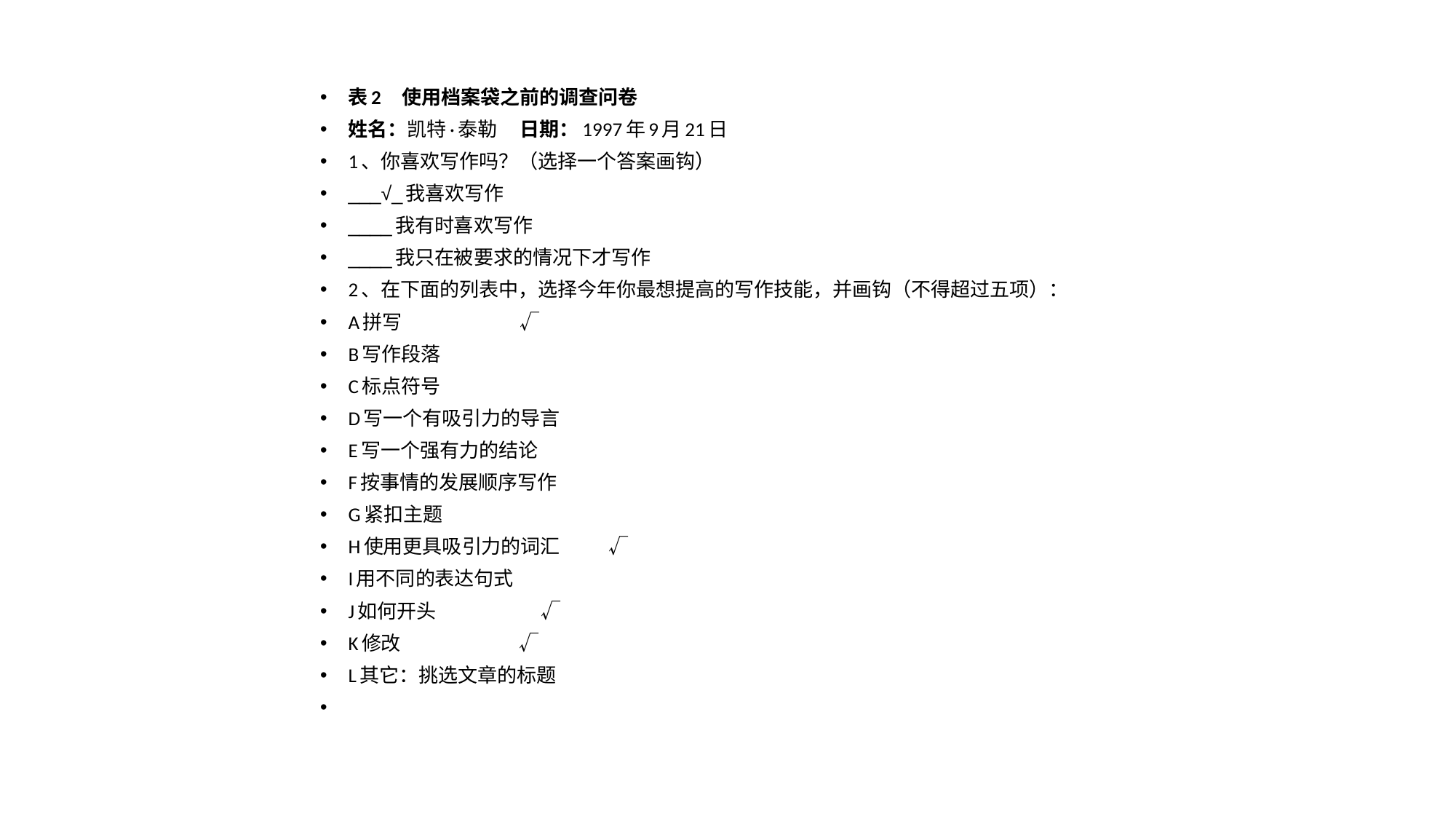

表2    使用档案袋之前的调查问卷
姓名：凯特·泰勒     日期：1997年9月21日
1、你喜欢写作吗？（选择一个答案画钩）
___√_我喜欢写作
____我有时喜欢写作
____我只在被要求的情况下才写作
2、在下面的列表中，选择今年你最想提高的写作技能，并画钩（不得超过五项）：
A拼写                           √
B写作段落
C标点符号
D写一个有吸引力的导言
E写一个强有力的结论
F按事情的发展顺序写作
G紧扣主题
H使用更具吸引力的词汇           √
I用不同的表达句式
J如何开头                        √
K修改                           √
L其它：挑选文章的标题